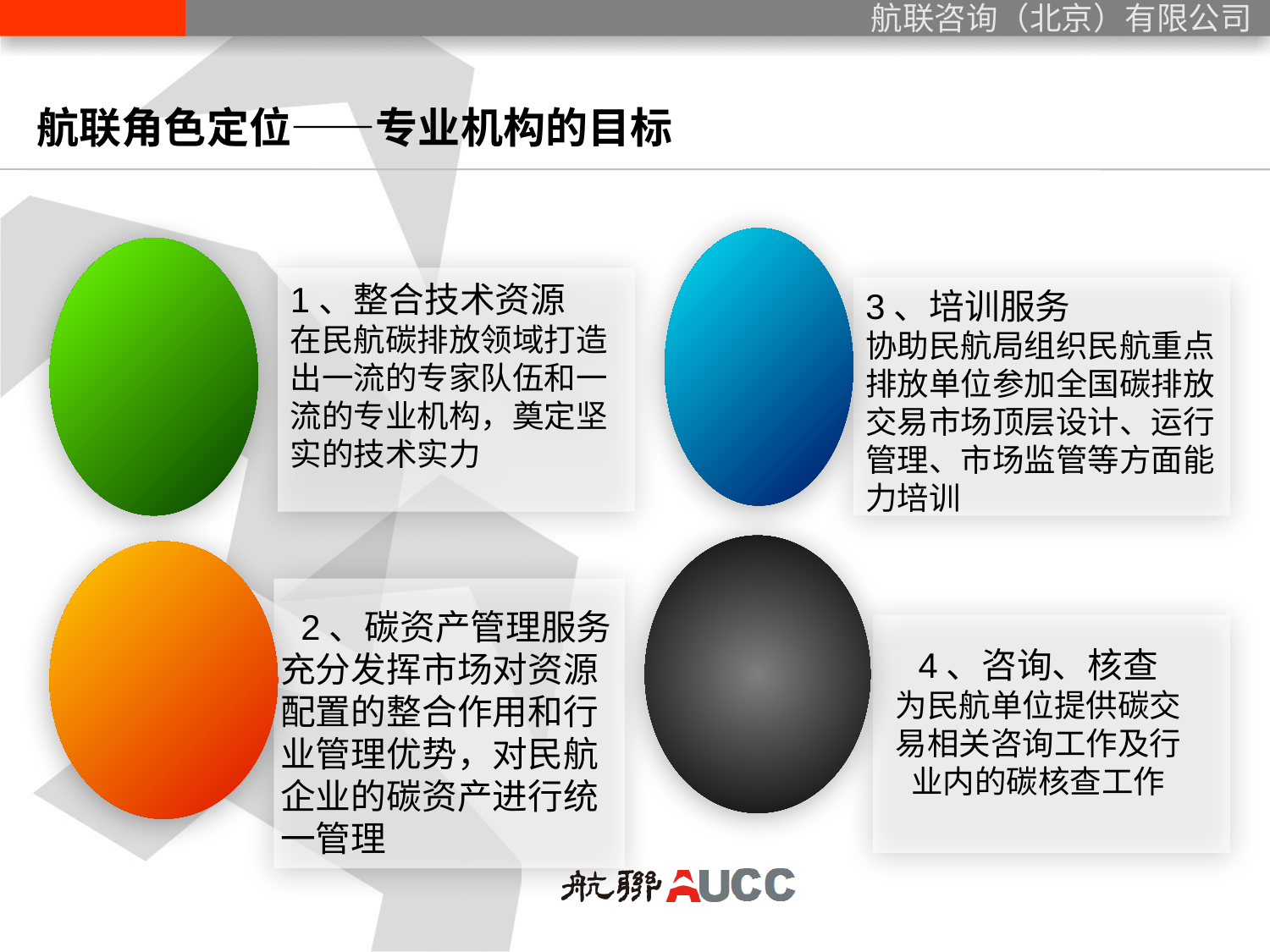

航联角色定位——专业机构的目标

1、整合技术资源
在民航碳排放领域打造出一流的专家队伍和一流的专业机构，奠定坚实的技术实力

3、培训服务
协助民航局组织民航重点排放单位参加全国碳排放交易市场顶层设计、运行管理、市场监管等方面能力培训

2、碳资产管理服务
充分发挥市场对资源配置的整合作用和行业管理优势，对民航企业的碳资产进行统一管理

4、咨询、核查
为民航单位提供碳交易相关咨询工作及行业内的碳核查工作